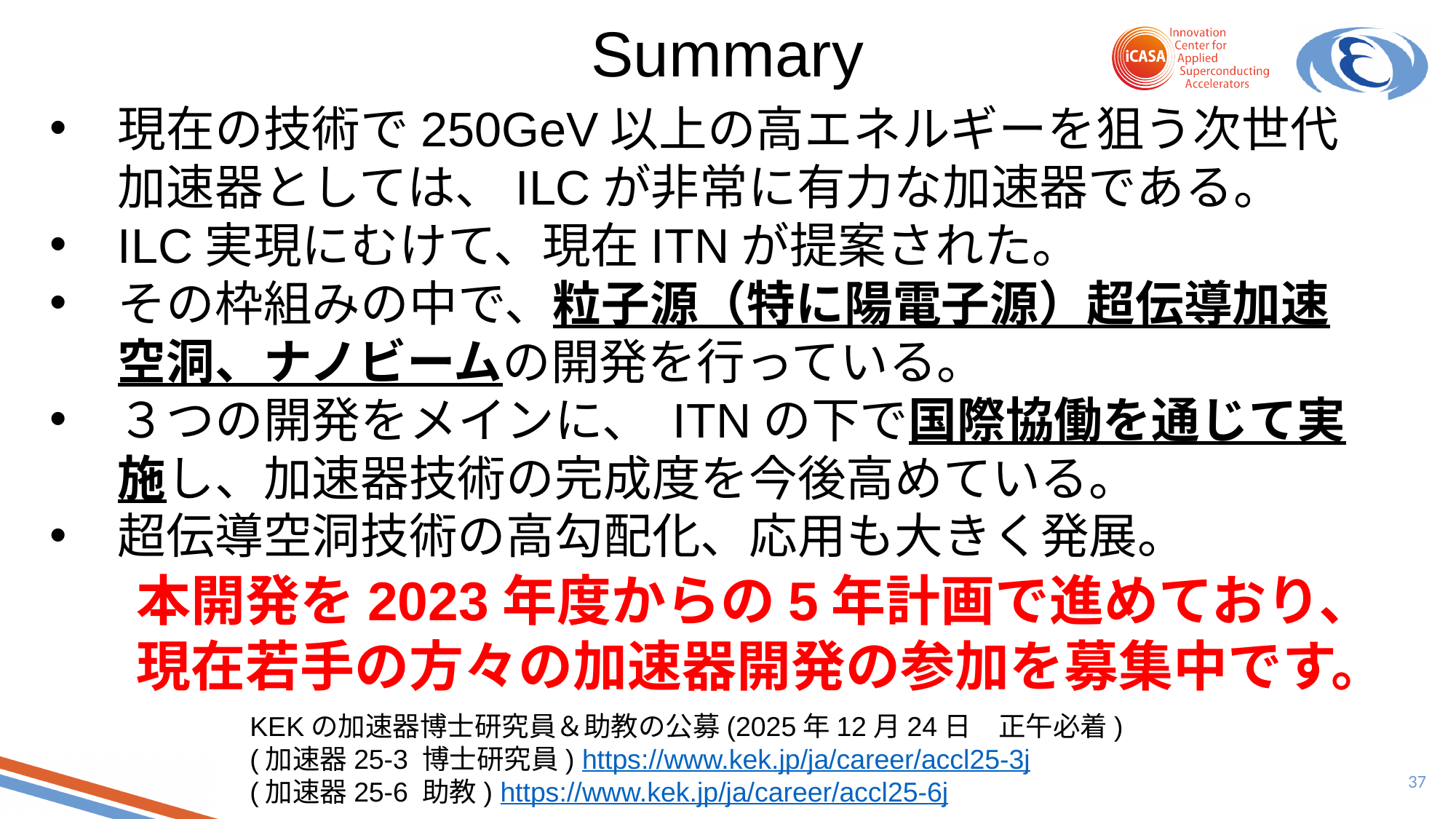

# Summary
現在の技術で250GeV以上の高エネルギーを狙う次世代加速器としては、ILCが非常に有力な加速器である。
ILC実現にむけて、現在ITNが提案された。
その枠組みの中で、粒子源（特に陽電子源）超伝導加速空洞、ナノビームの開発を行っている。
３つの開発をメインに、 ITNの下で国際協働を通じて実施し、加速器技術の完成度を今後高めている。
超伝導空洞技術の高勾配化、応用も大きく発展。
本開発を2023年度からの5年計画で進めており、現在若手の方々の加速器開発の参加を募集中です。
KEKの加速器博士研究員＆助教の公募(2025年12月24日　正午必着)
(加速器25-3 博士研究員) https://www.kek.jp/ja/career/accl25-3j
(加速器25-6 助教) https://www.kek.jp/ja/career/accl25-6j

37